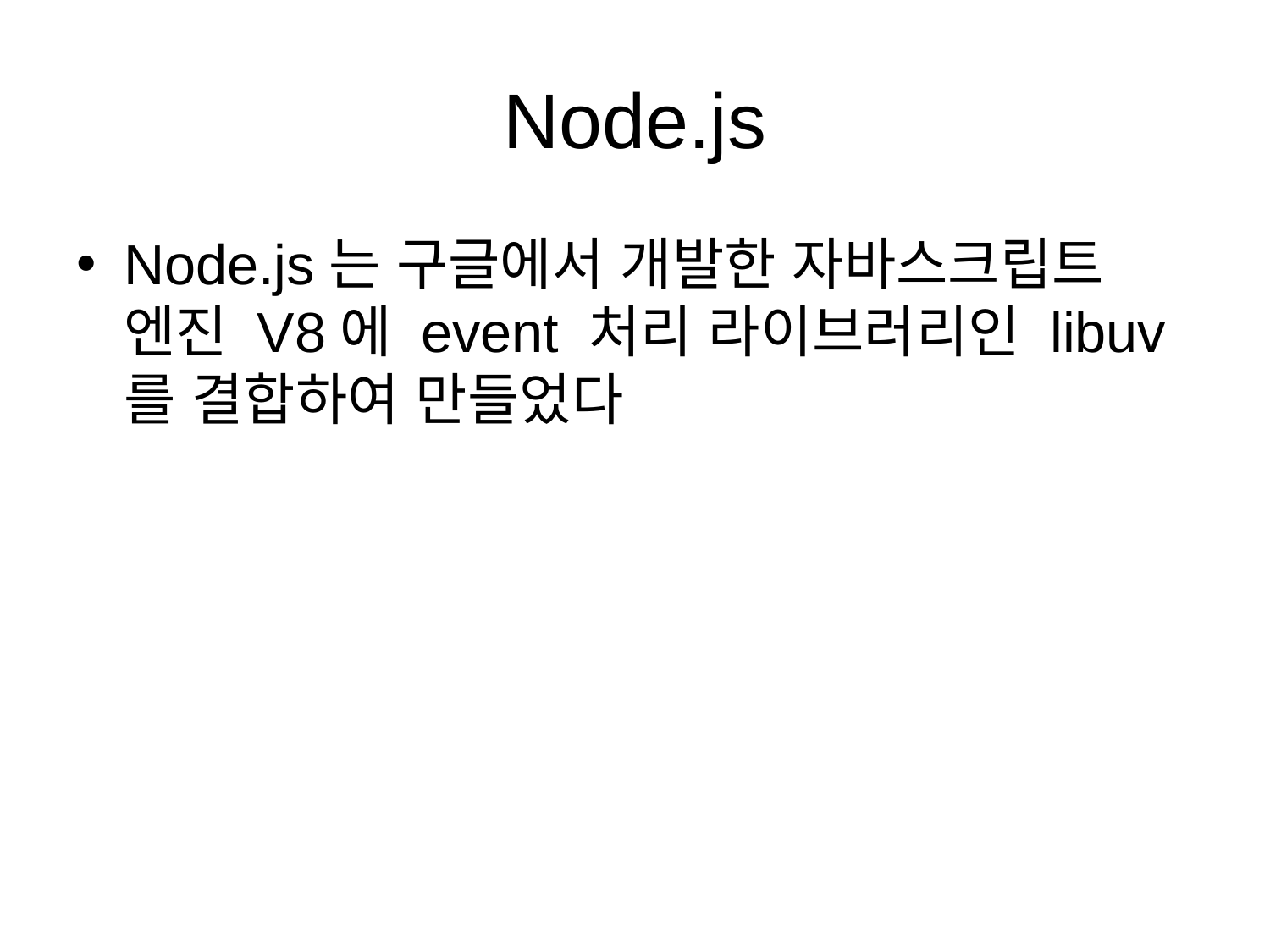

# Node.js
Node.js는 구글에서 개발한 자바스크립트 엔진 V8에 event 처리 라이브러리인 libuv를 결합하여 만들었다